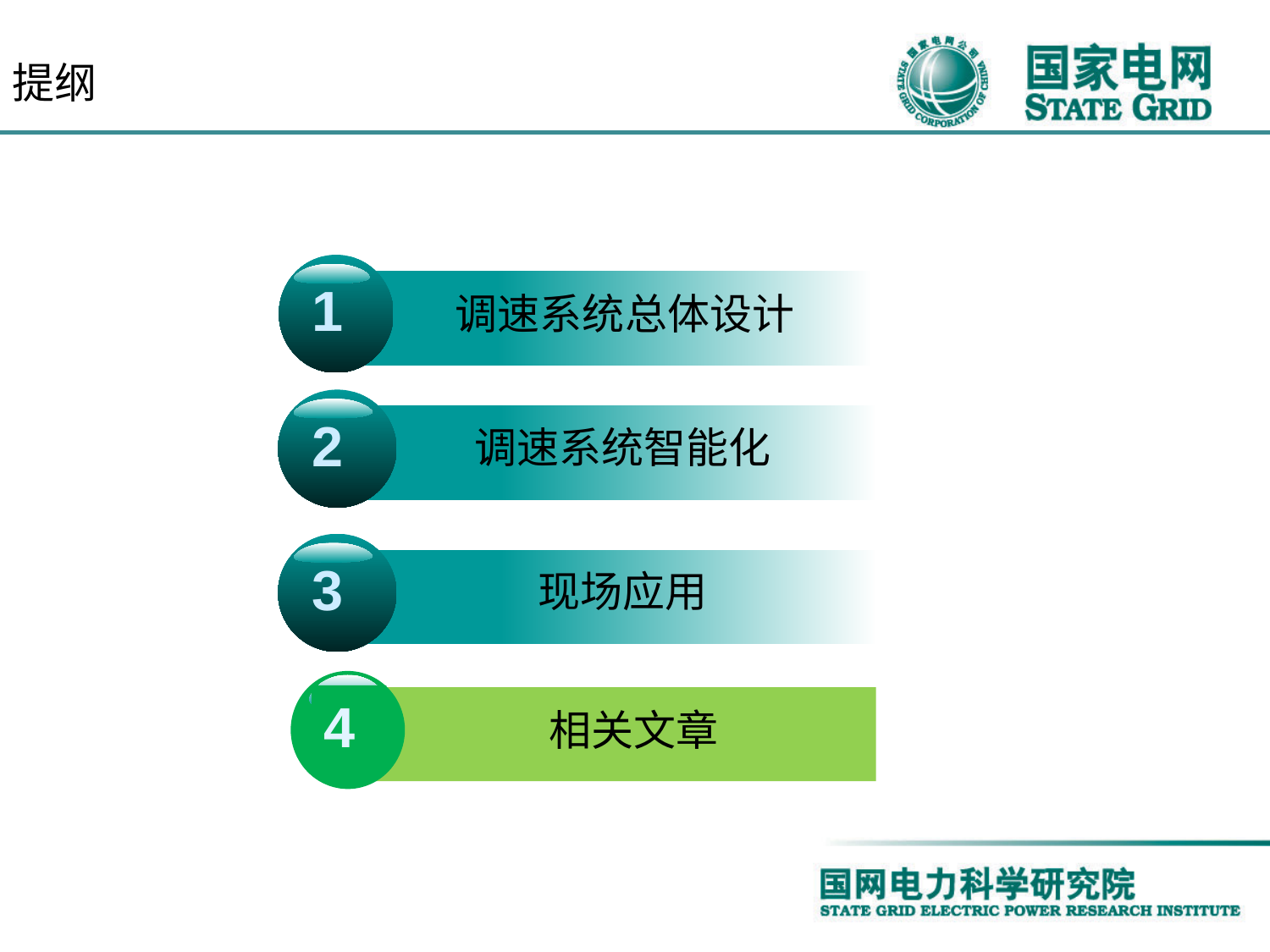

# 提纲

1

调速系统总体设计

2

调速系统智能化

3

现场应用

4

相关文章